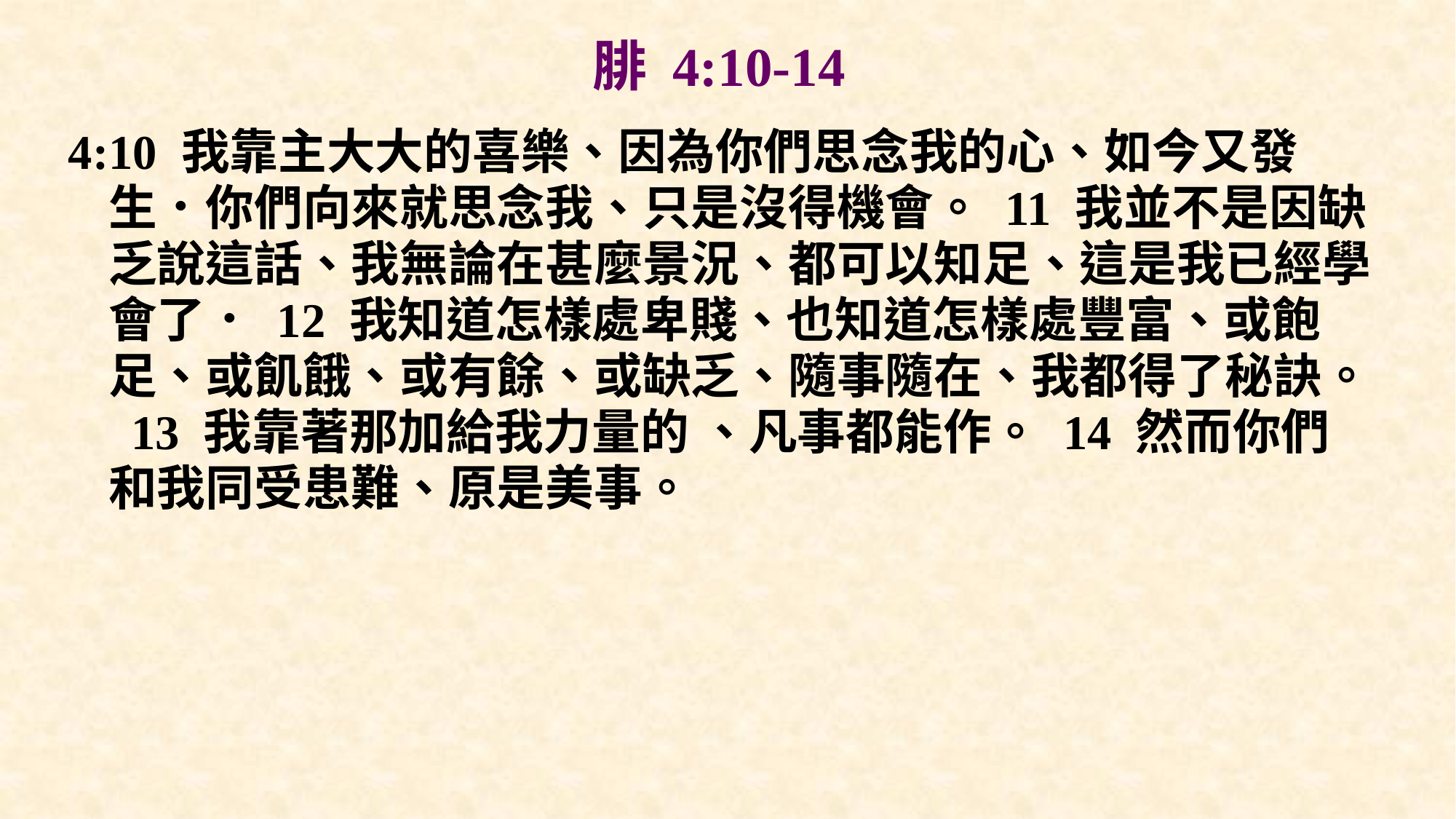

# 腓 4:10-14
4:10 我靠主大大的喜樂、因為你們思念我的心、如今又發生．你們向來就思念我、只是沒得機會。 11 我並不是因缺乏說這話、我無論在甚麼景況、都可以知足、這是我已經學會了． 12 我知道怎樣處卑賤、也知道怎樣處豐富、或飽足、或飢餓、或有餘、或缺乏、隨事隨在、我都得了秘訣。 13 我靠著那加給我力量的 、凡事都能作。 14 然而你們和我同受患難、原是美事。